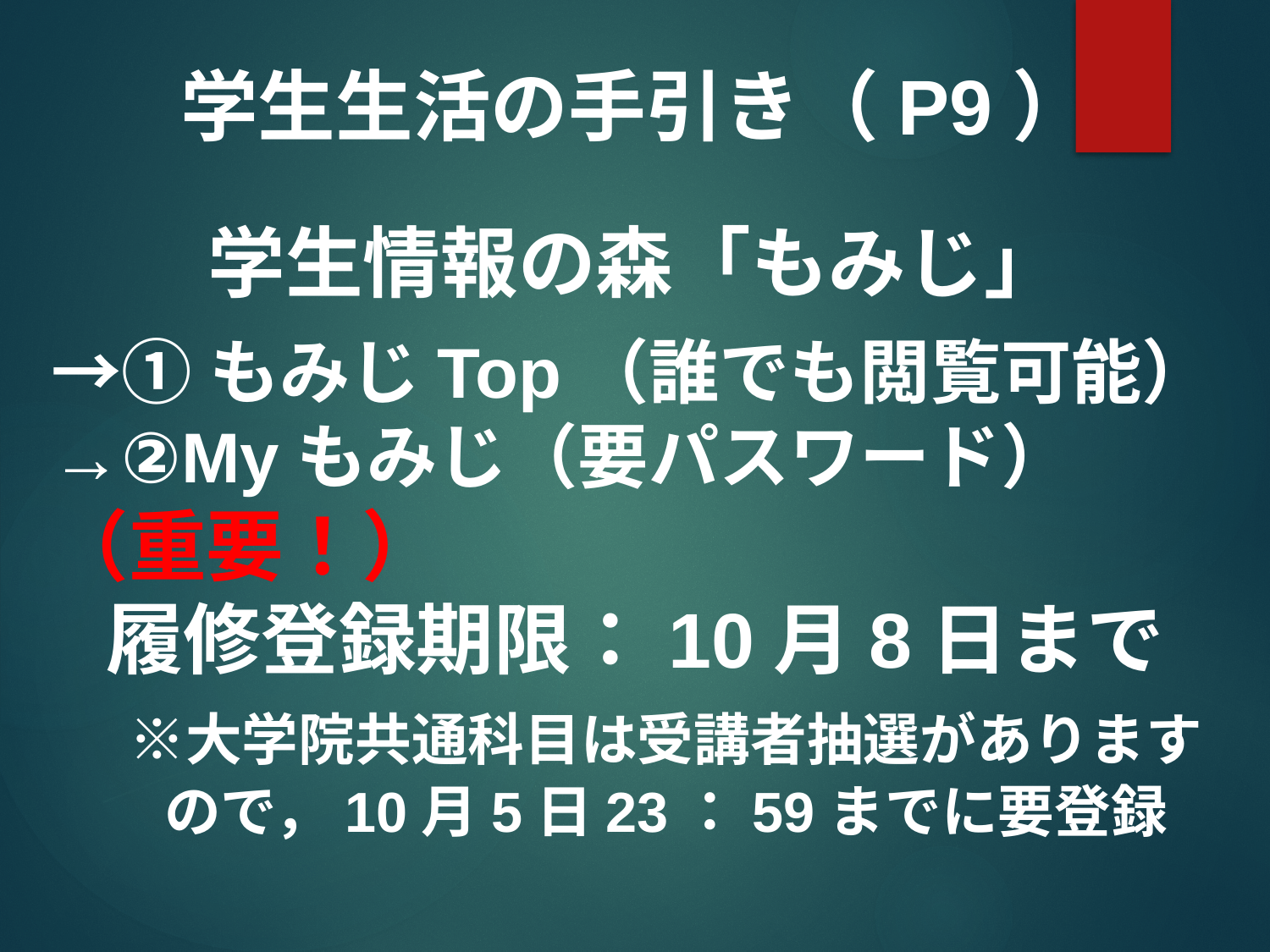

学生生活の手引き（P9）

学生情報の森「もみじ」

→①もみじTop（誰でも閲覧可能）
→②Myもみじ（要パスワード）（重要！）
履修登録期限：10月8日まで
　※大学院共通科目は受講者抽選があります
　　ので，10月5日23：59までに要登録